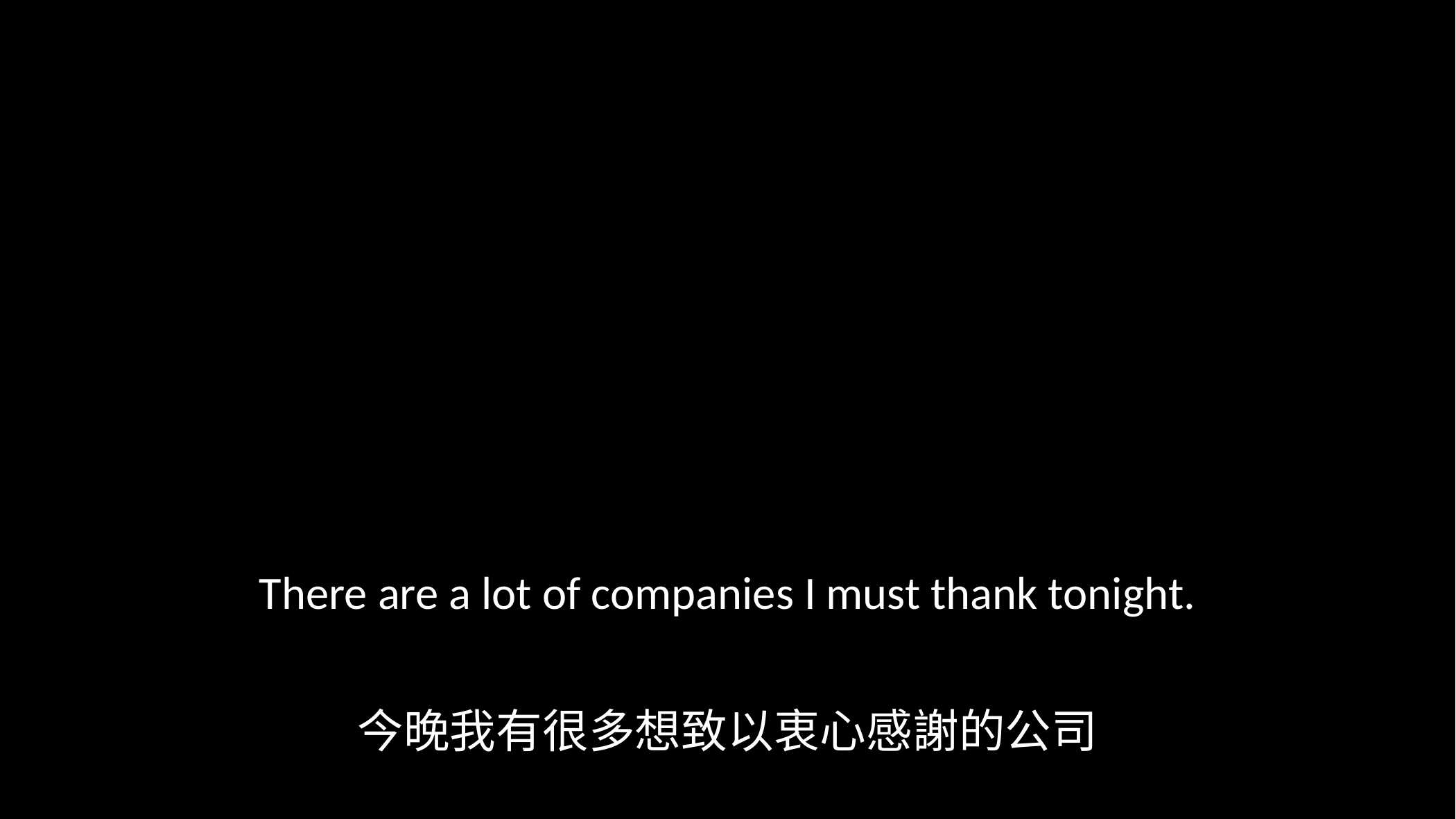

There are a lot of companies I must thank tonight.

今晚我有很多想致以衷心感謝的公司